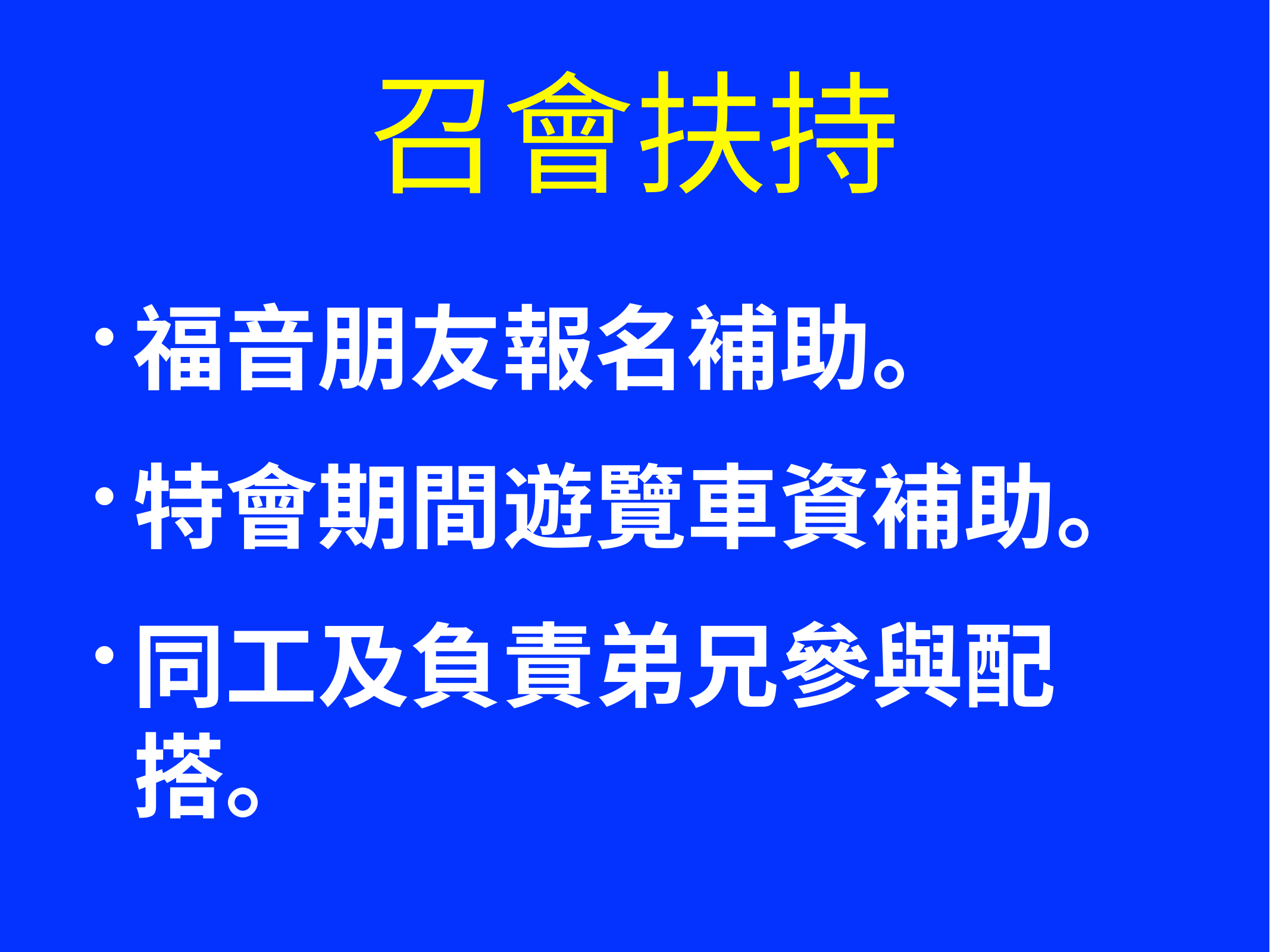

# 召會扶持
福音朋友報名補助。
特會期間遊覽車資補助。
同工及負責弟兄參與配搭。